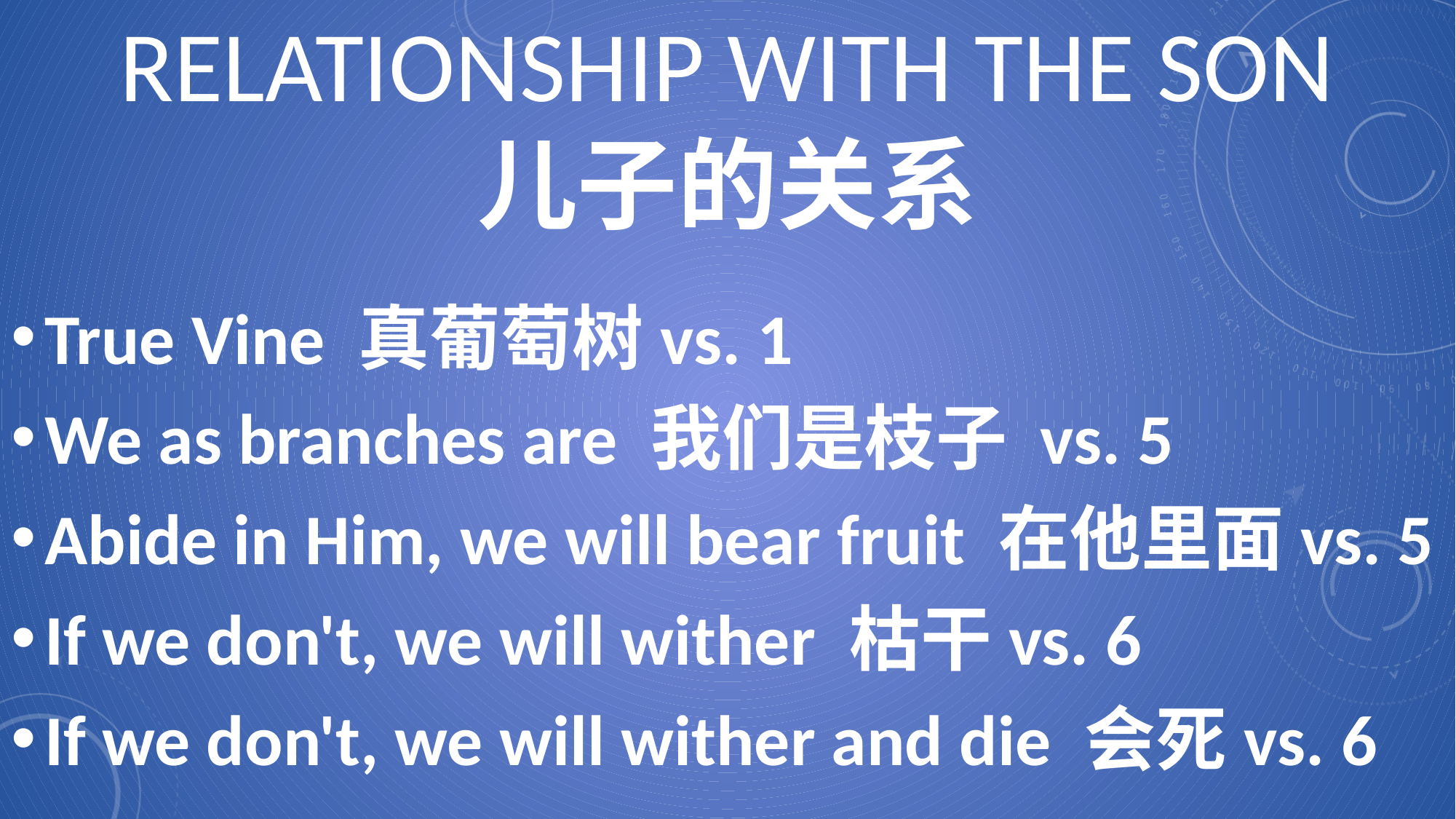

# RELATIONSHIP WITH THE SON 儿子的关系
True Vine 真葡萄树vs. 1
We as branches are 我们是枝子 vs. 5
Abide in Him, we will bear fruit 在他里面vs. 5
If we don't, we will wither 枯干vs. 6
If we don't, we will wither and die 会死vs. 6